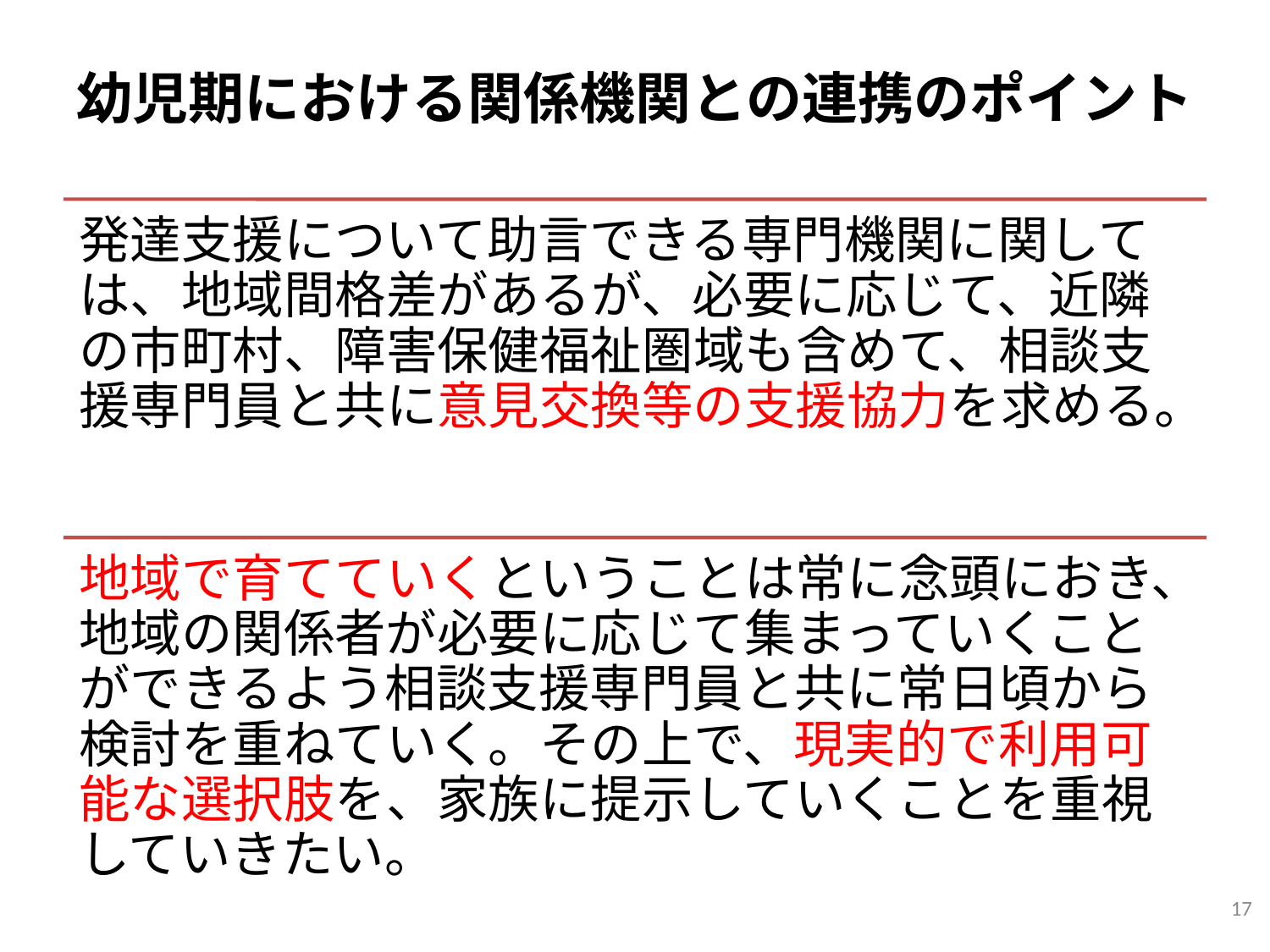

# 幼児期における関係機関との連携のポイント
発達支援について助言できる専門機関に関しては、地域間格差があるが、必要に応じて、近隣の市町村、障害保健福祉圏域も含めて、相談支援専門員と共に意見交換等の支援協力を求める。
地域で育てていくということは常に念頭におき、地域の関係者が必要に応じて集まっていくことができるよう相談支援専門員と共に常日頃から検討を重ねていく。その上で、現実的で利用可能な選択肢を、家族に提示していくことを重視していきたい。
17